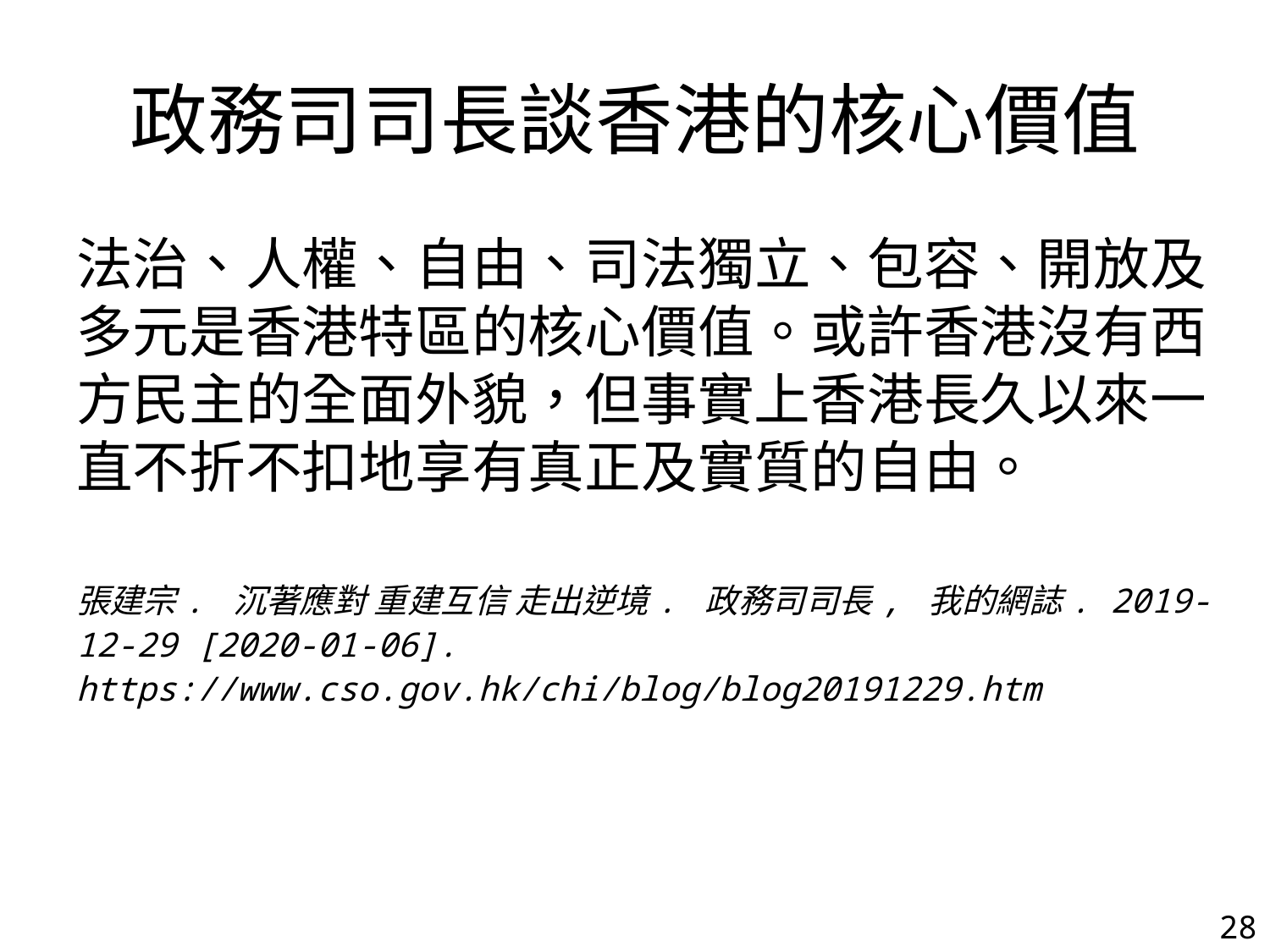

# 政務司司長談香港的核心價值
法治、人權、自由、司法獨立、包容、開放及多元是香港特區的核心價值。或許香港沒有西方民主的全面外貌，但事實上香港長久以來一直不折不扣地享有真正及實質的自由。

張建宗. 沉著應對 重建互信 走出逆境. 政務司司長, 我的網誌. 2019-12-29 [2020-01-06]. https://www.cso.gov.hk/chi/blog/blog20191229.htm
28